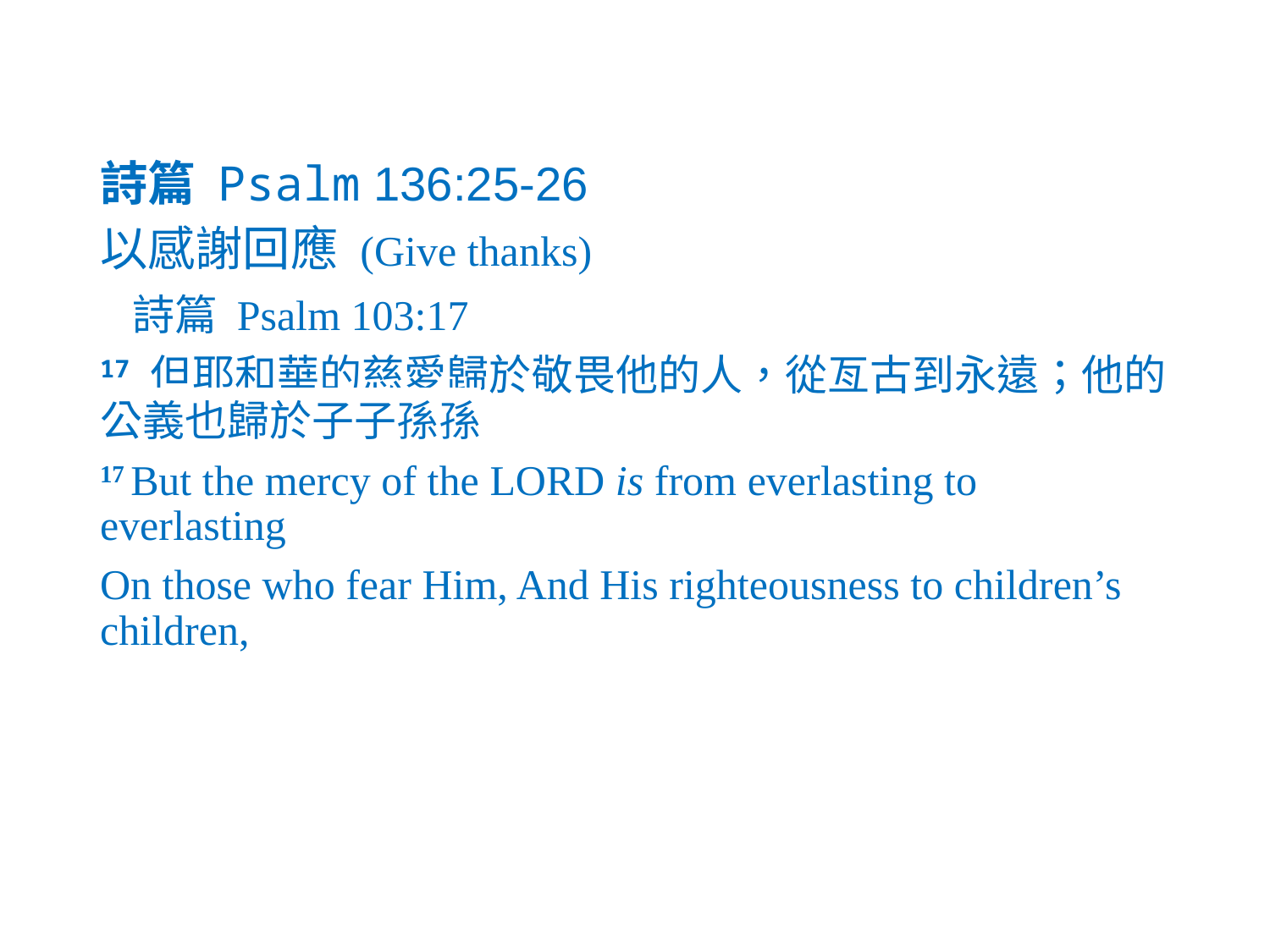

詩篇 Psalm 136:25-26
以感謝回應 (Give thanks)
  詩篇 Psalm 103:17
17 但耶和華的慈愛歸於敬畏他的人，從亙古到永遠；他的公義也歸於子子孫孫
17 But the mercy of the Lord is from everlasting to everlasting
On those who fear Him, And His righteousness to children’s children,